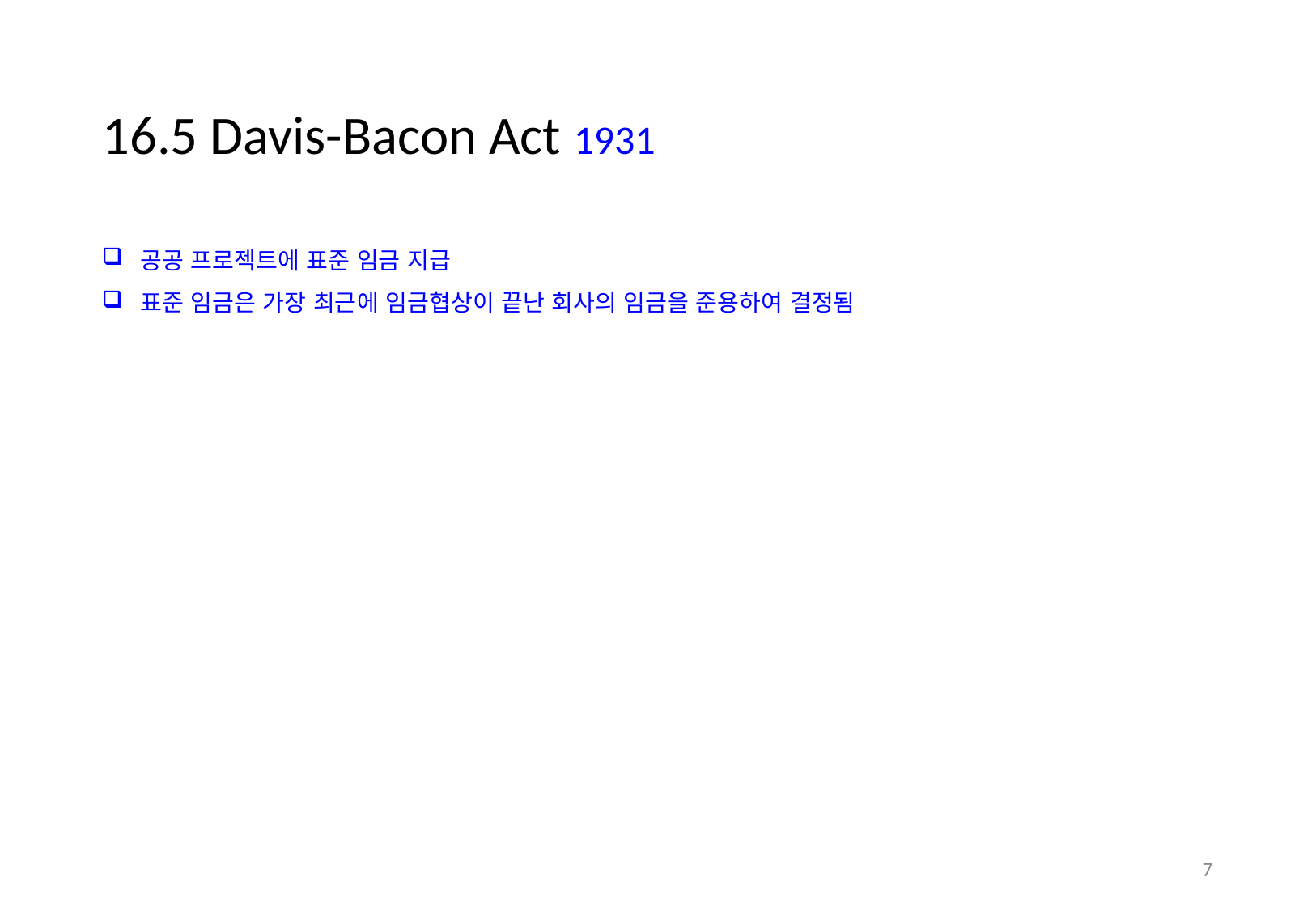

# 16.5 Davis-Bacon Act 1931
공공 프로젝트에 표준 임금 지급
표준 임금은 가장 최근에 임금협상이 끝난 회사의 임금을 준용하여 결정됨
7